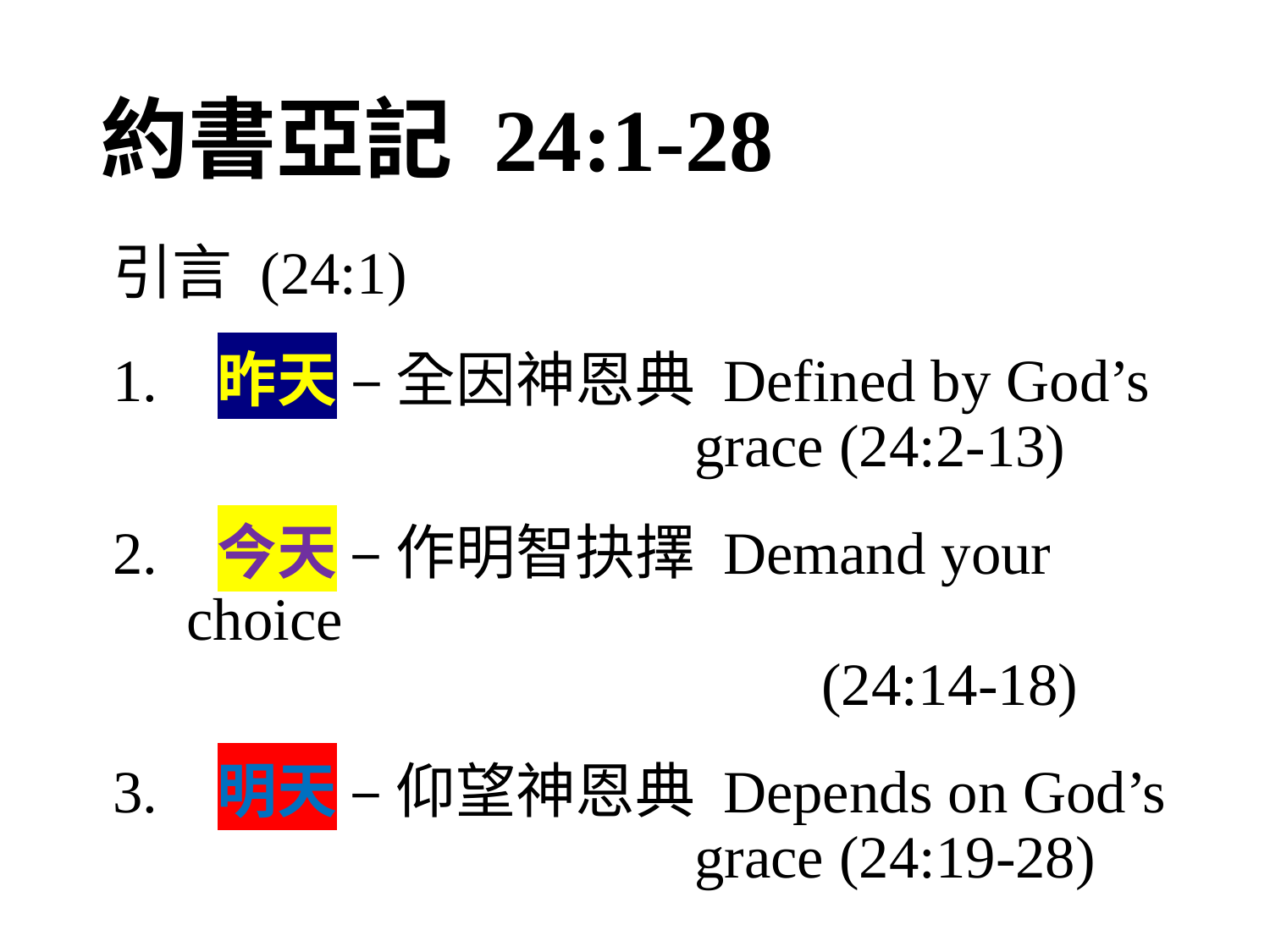

# 約書亞記 24:1-28
引言 (24:1)
1.   昨天 – 全因神恩典 Defined by God’s
				grace (24:2-13)
2.   今天 – 作明智抉擇 Demand your choice
					(24:14-18)
3.   明天 – 仰望神恩典 Depends on God’s
				grace (24:19-28)

4